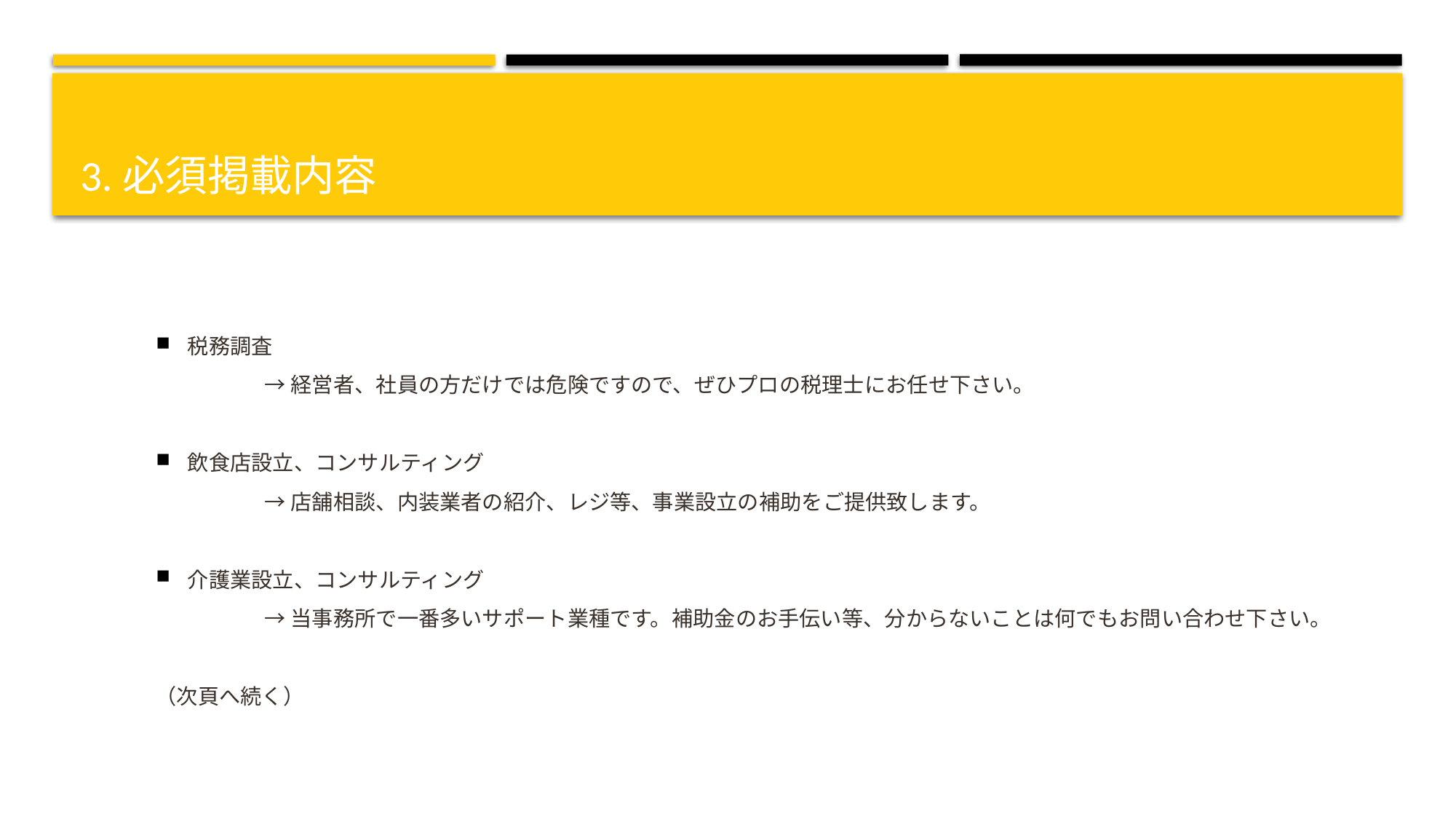

# 3.必須掲載内容

税務調査
	→経営者、社員の方だけでは危険ですので、ぜひプロの税理士にお任せ下さい。

飲食店設立、コンサルティング
	→店舗相談、内装業者の紹介、レジ等、事業設立の補助をご提供致します。

介護業設立、コンサルティング
	→当事務所で一番多いサポート業種です。補助金のお手伝い等、分からないことは何でもお問い合わせ下さい。

（次頁へ続く）